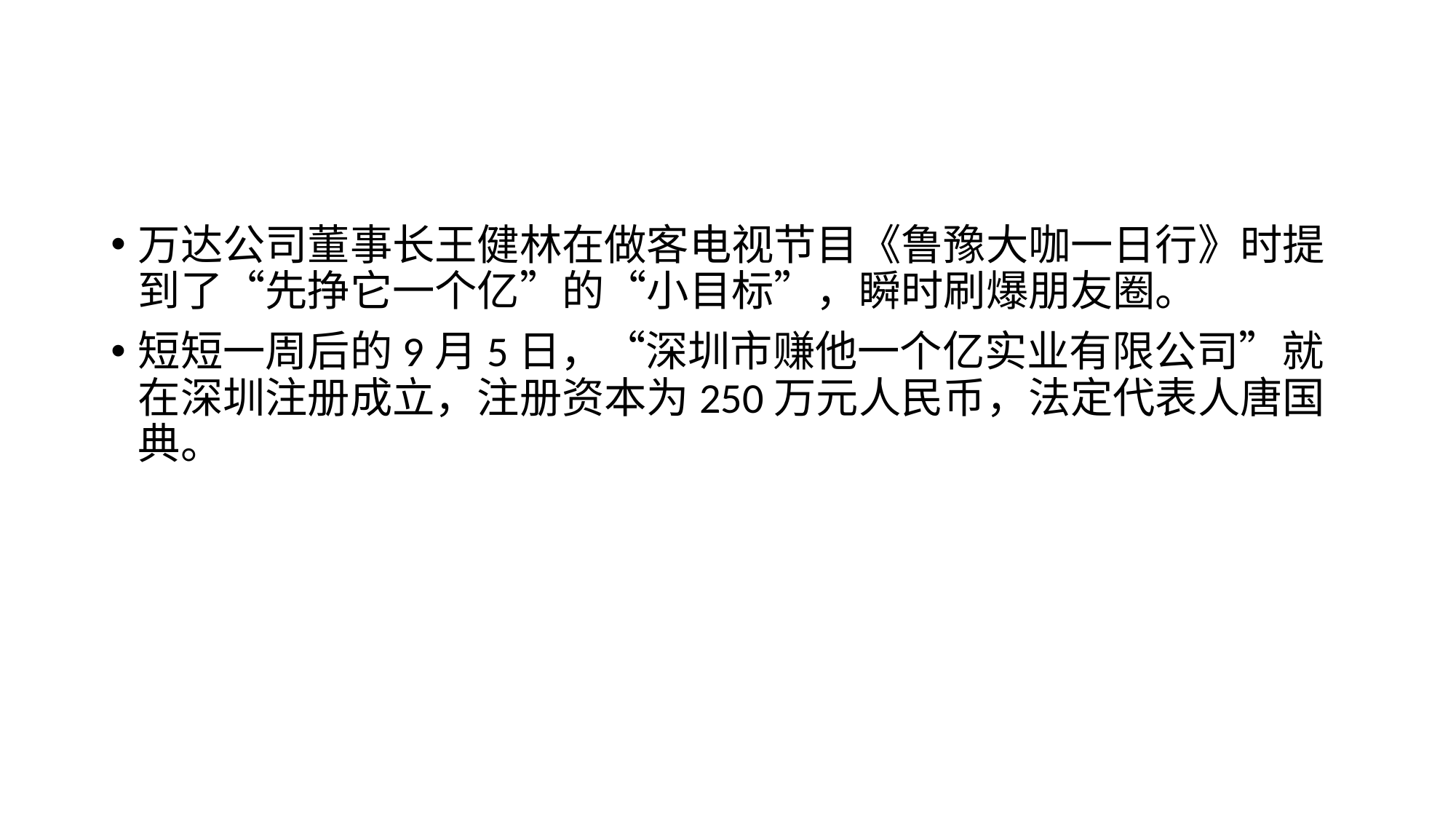

#
万达公司董事长王健林在做客电视节目《鲁豫大咖一日行》时提到了“先挣它一个亿”的“小目标”，瞬时刷爆朋友圈。
短短一周后的9月5日，“深圳市赚他一个亿实业有限公司”就在深圳注册成立，注册资本为250万元人民币，法定代表人唐国典。